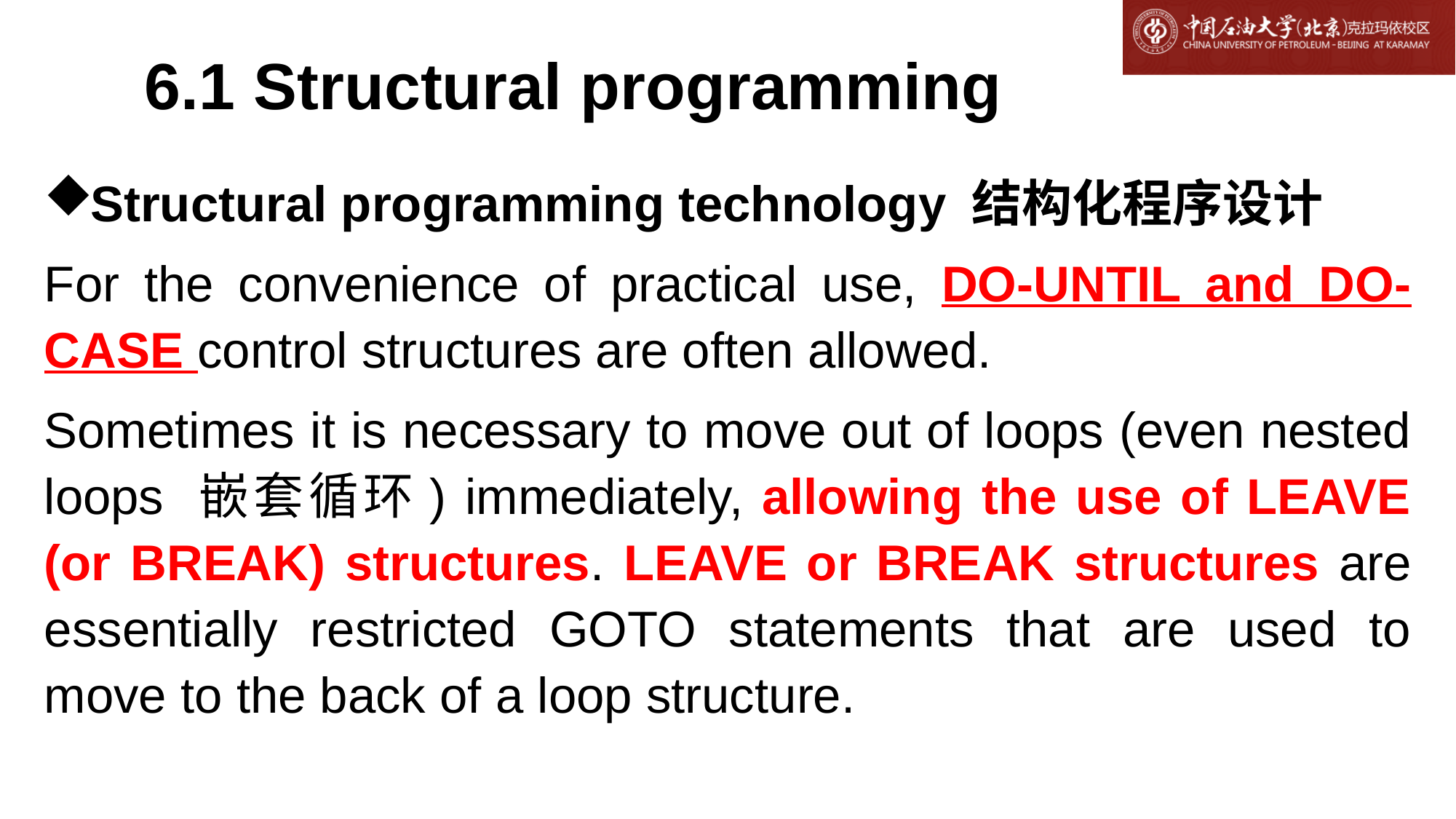

# 6.1 Structural programming
Structural programming technology 结构化程序设计
For the convenience of practical use, DO-UNTIL and DO-CASE control structures are often allowed.
Sometimes it is necessary to move out of loops (even nested loops 嵌套循环) immediately, allowing the use of LEAVE (or BREAK) structures. LEAVE or BREAK structures are essentially restricted GOTO statements that are used to move to the back of a loop structure.